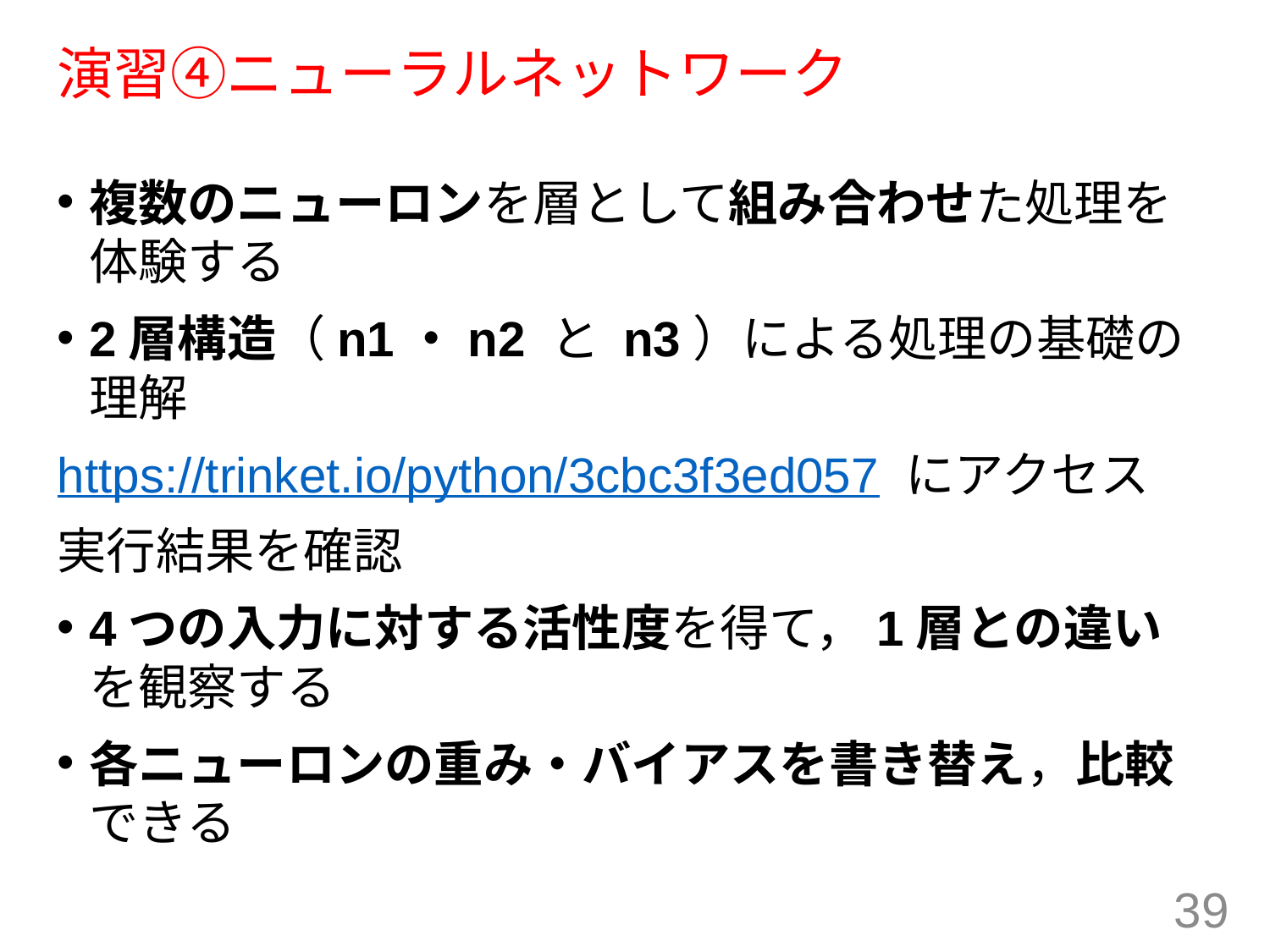

# 演習④ニューラルネットワーク
複数のニューロンを層として組み合わせた処理を体験する
2層構造（n1・n2 と n3）による処理の基礎の理解
https://trinket.io/python/3cbc3f3ed057 にアクセス
実行結果を確認
4つの入力に対する活性度を得て，1層との違いを観察する
各ニューロンの重み・バイアスを書き替え，比較できる

39